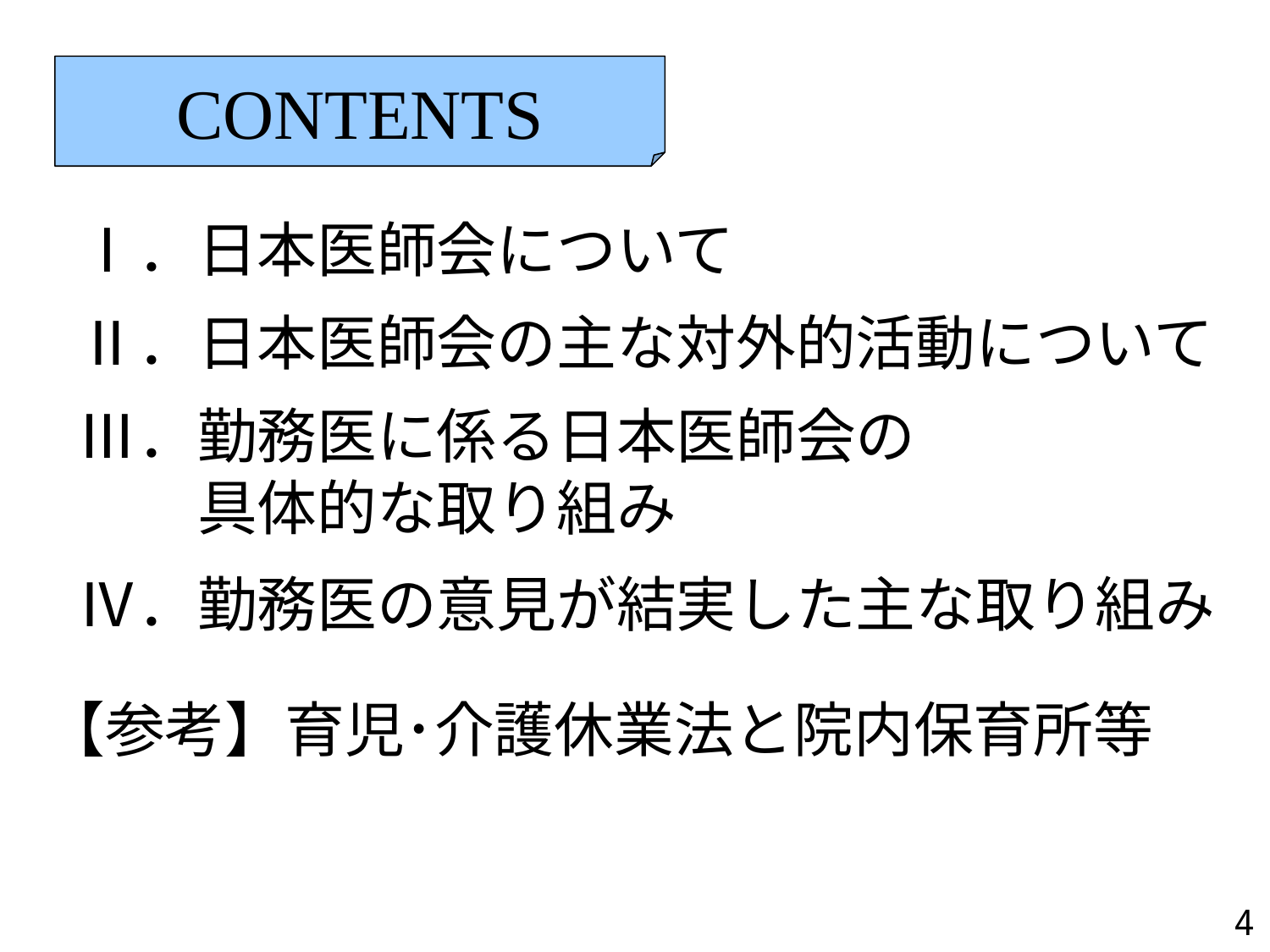

CONTENTS
　Ⅰ．日本医師会について
　Ⅱ．日本医師会の主な対外的活動について
　Ⅲ．勤務医に係る日本医師会の
　　　具体的な取り組み
　Ⅳ．勤務医の意見が結実した主な取り組み
 【参考】育児･介護休業法と院内保育所等
4